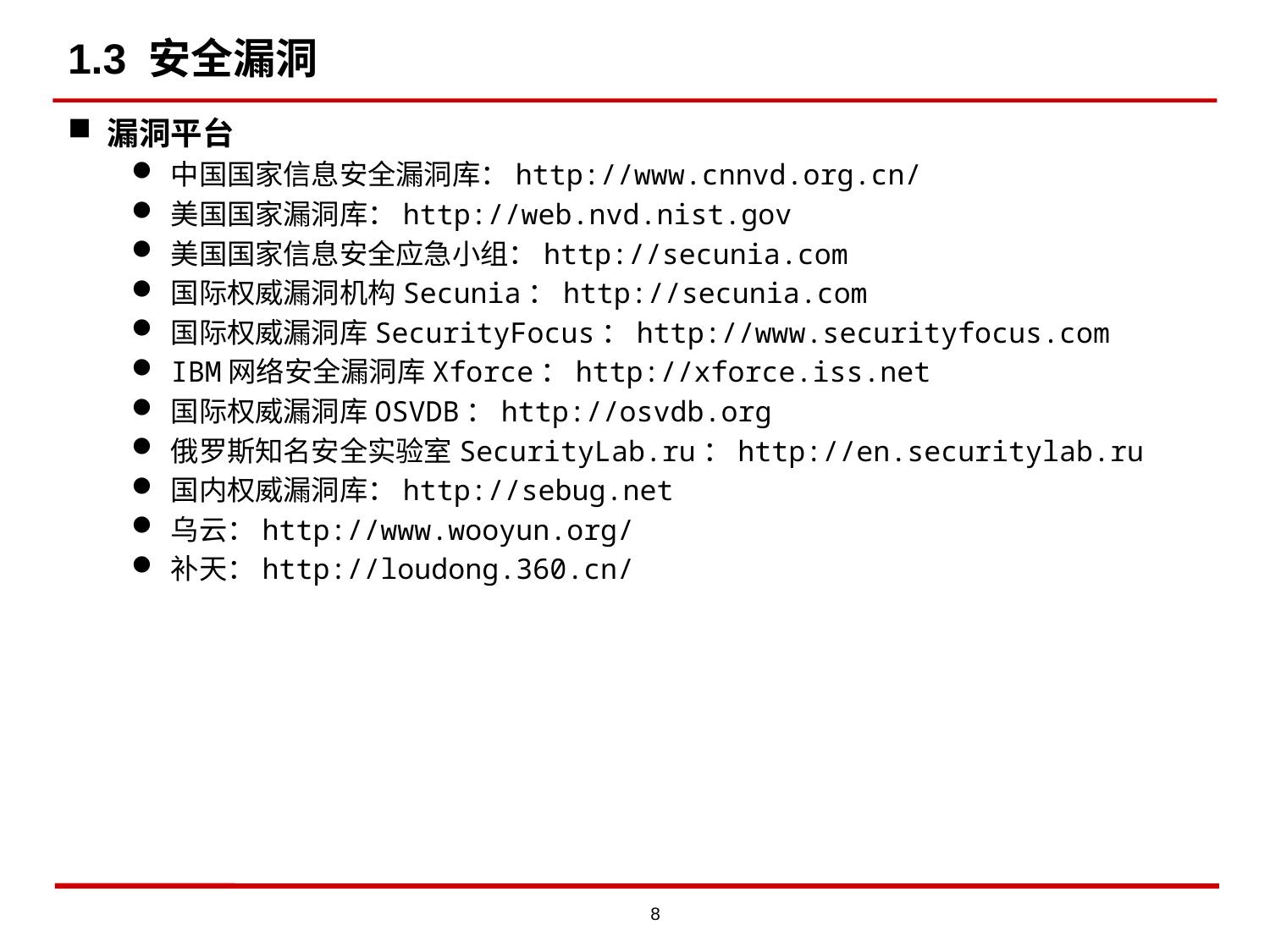

# 1.3 安全漏洞
漏洞平台
中国国家信息安全漏洞库：http://www.cnnvd.org.cn/
美国国家漏洞库：http://web.nvd.nist.gov
美国国家信息安全应急小组：http://secunia.com
国际权威漏洞机构Secunia：http://secunia.com
国际权威漏洞库SecurityFocus：http://www.securityfocus.com
IBM网络安全漏洞库Xforce：http://xforce.iss.net
国际权威漏洞库OSVDB：http://osvdb.org
俄罗斯知名安全实验室SecurityLab.ru：http://en.securitylab.ru
国内权威漏洞库：http://sebug.net
乌云：http://www.wooyun.org/
补天：http://loudong.360.cn/